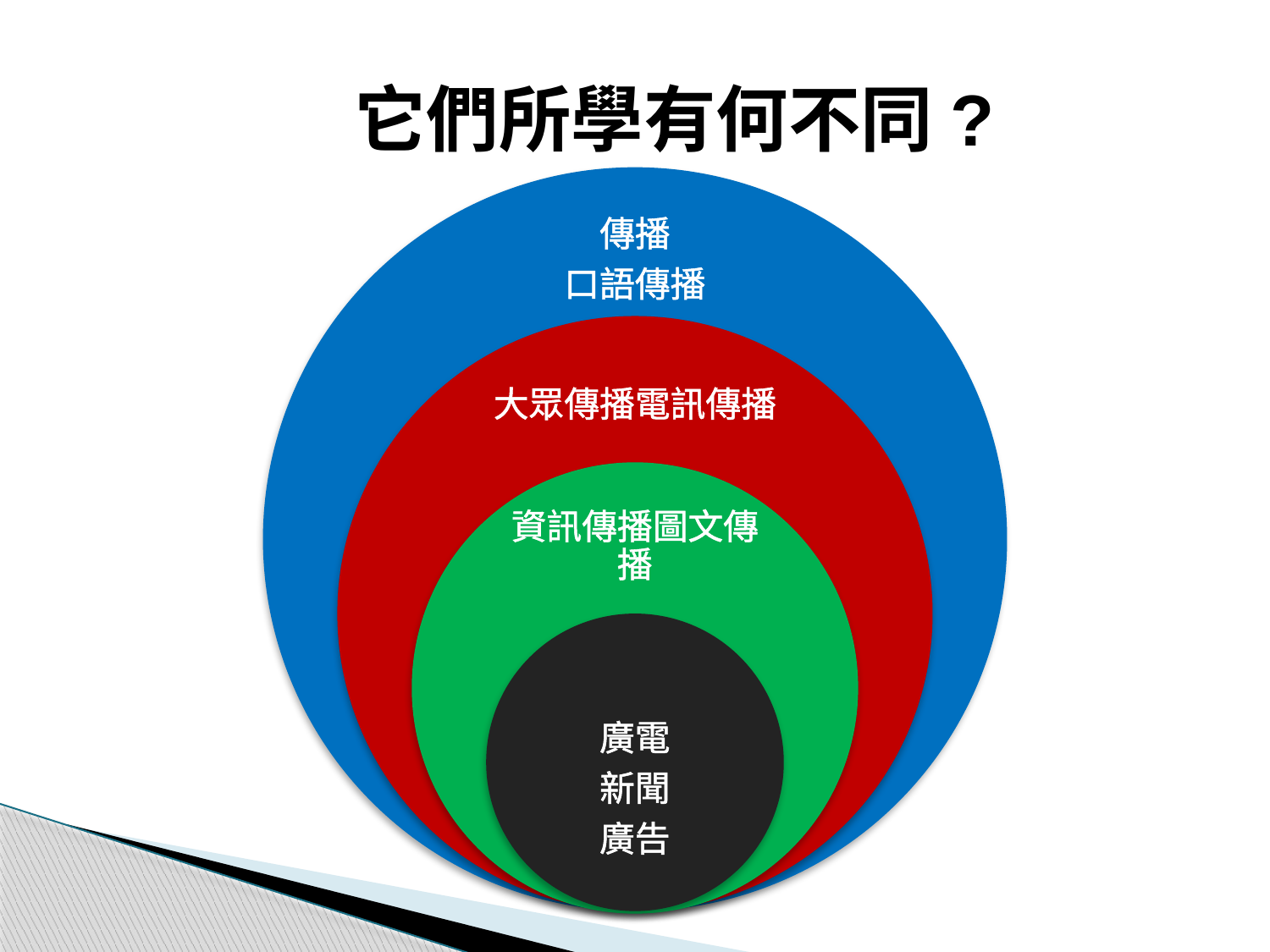

# 它們所學有何不同?
傳播
口語傳播
大眾傳播電訊傳播
資訊傳播圖文傳播

廣電
新聞
廣告